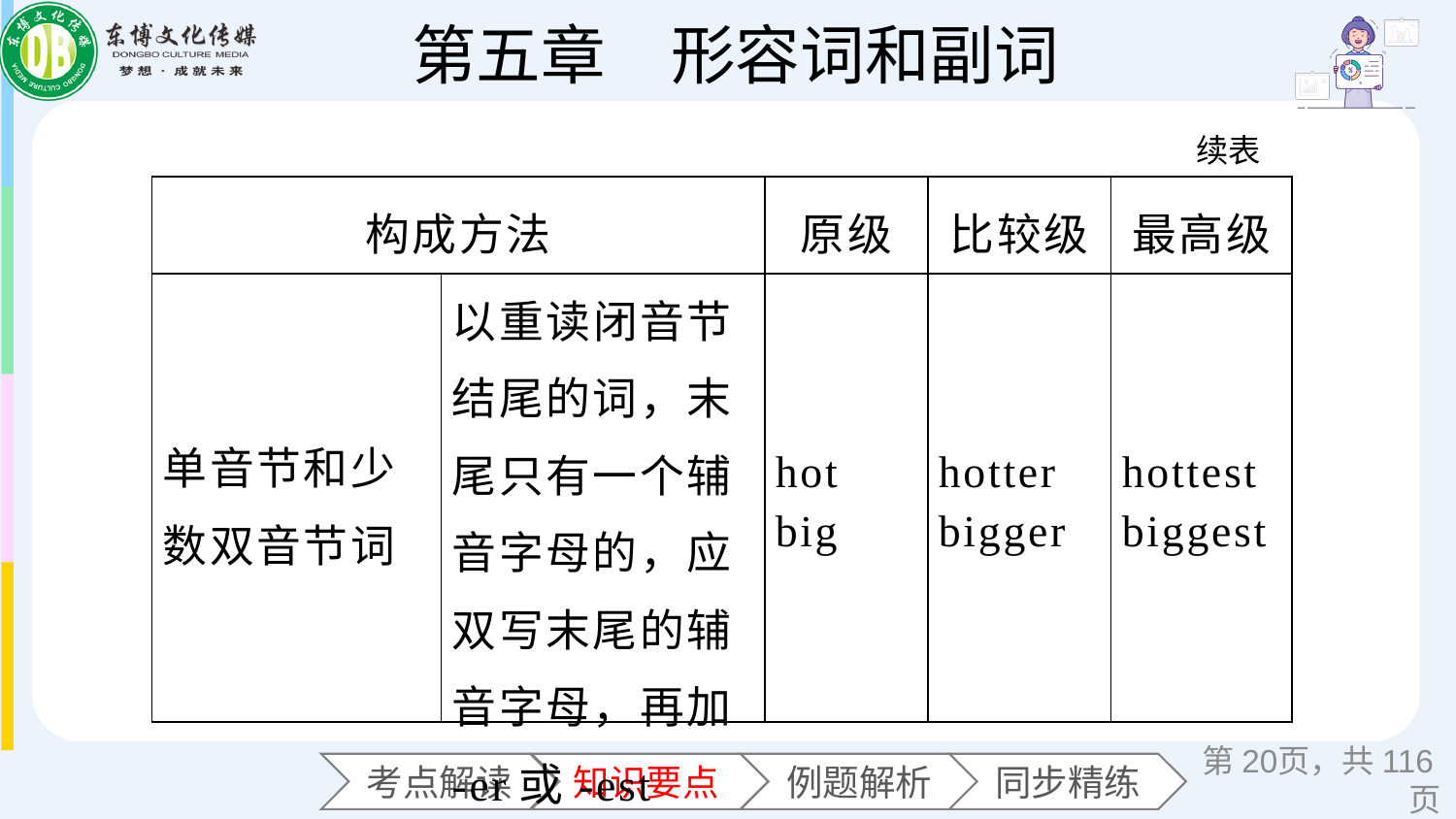

续表
| 构成方法 |  | 原级 | 比较级 | 最高级 |
| --- | --- | --- | --- | --- |
| 单音节和少数双音节词 | 以重读闭音节结尾的词，末尾只有一个辅音字母的，应双写末尾的辅音字母，再加 -er或-est | hot big | hotter bigger | hottest biggest |
第20页，共116页